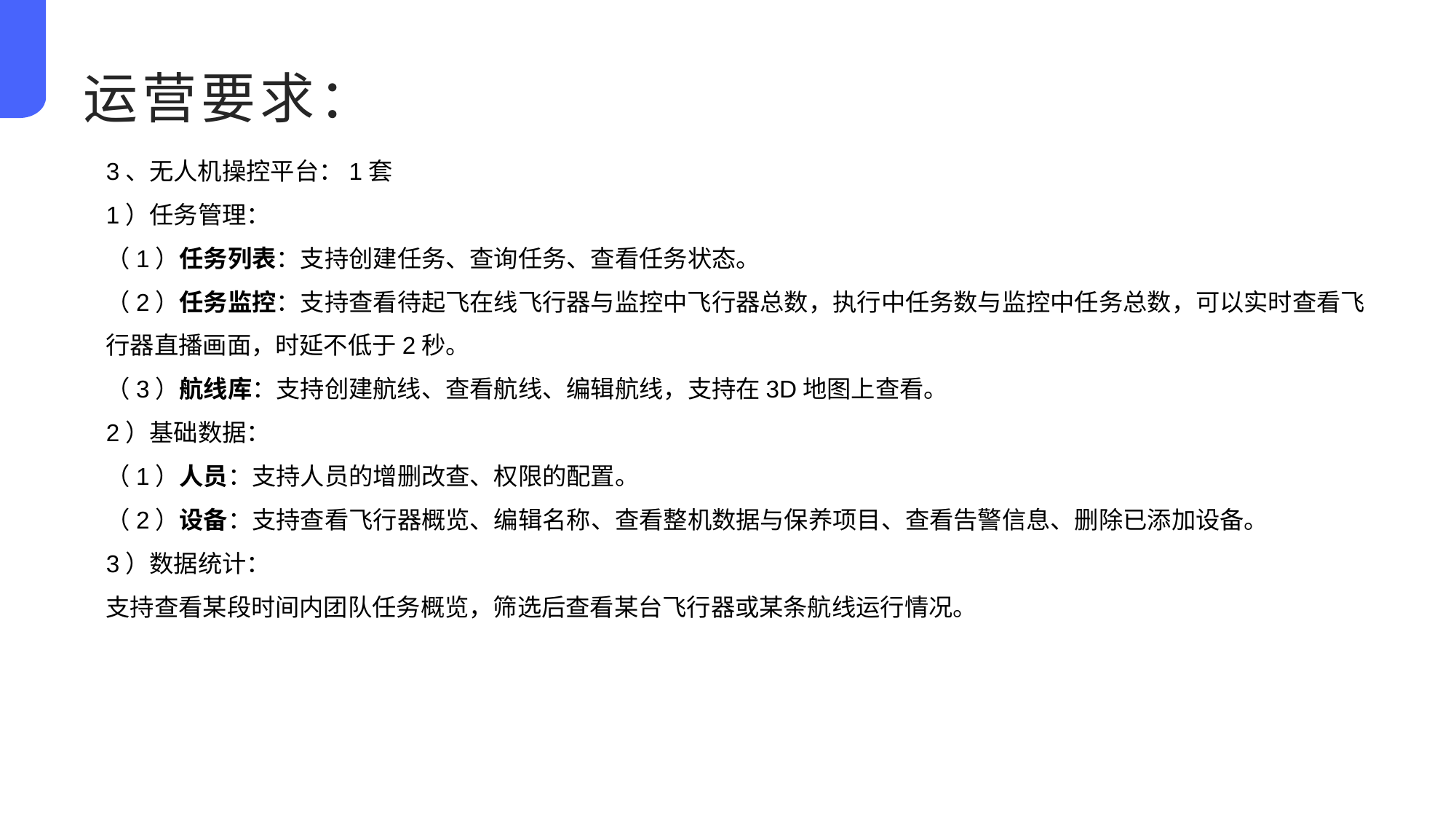

运营要求：
3、无人机操控平台：1套
1）任务管理：
（1）任务列表：支持创建任务、查询任务、查看任务状态。
（2）任务监控：支持查看待起飞在线飞行器与监控中飞行器总数，执行中任务数与监控中任务总数，可以实时查看飞行器直播画面，时延不低于2秒。
（3）航线库：支持创建航线、查看航线、编辑航线，支持在3D地图上查看。
2）基础数据：
（1）人员：支持人员的增删改查、权限的配置。
（2）设备：支持查看飞行器概览、编辑名称、查看整机数据与保养项目、查看告警信息、删除已添加设备。
3）数据统计：
支持查看某段时间内团队任务概览，筛选后查看某台飞行器或某条航线运行情况。
26